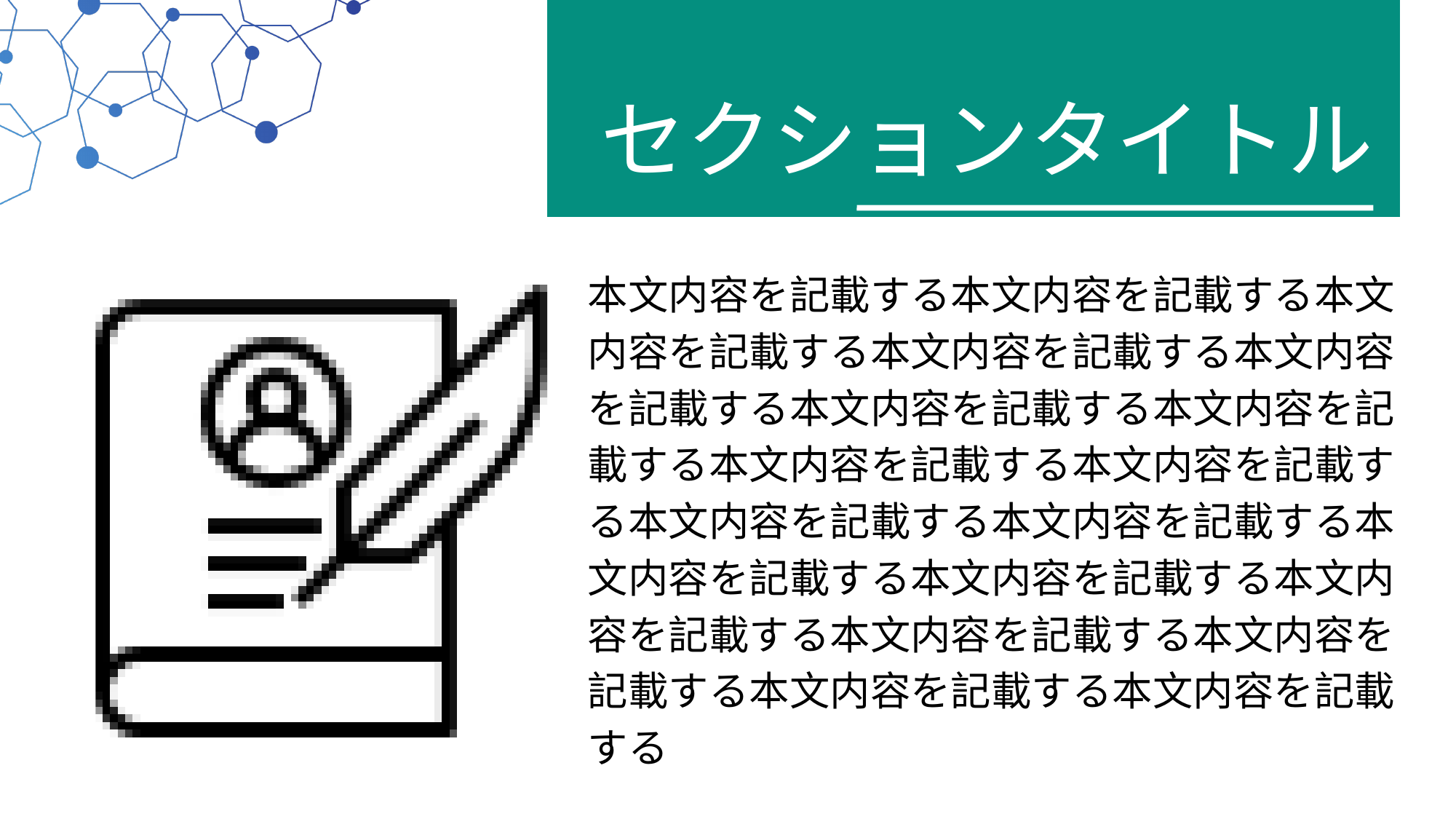

セクションタイトル

本文内容を記載する本文内容を記載する本文内容を記載する本文内容を記載する本文内容を記載する本文内容を記載する本文内容を記載する本文内容を記載する本文内容を記載する本文内容を記載する本文内容を記載する本文内容を記載する本文内容を記載する本文内容を記載する本文内容を記載する本文内容を記載する本文内容を記載する本文内容を記載する